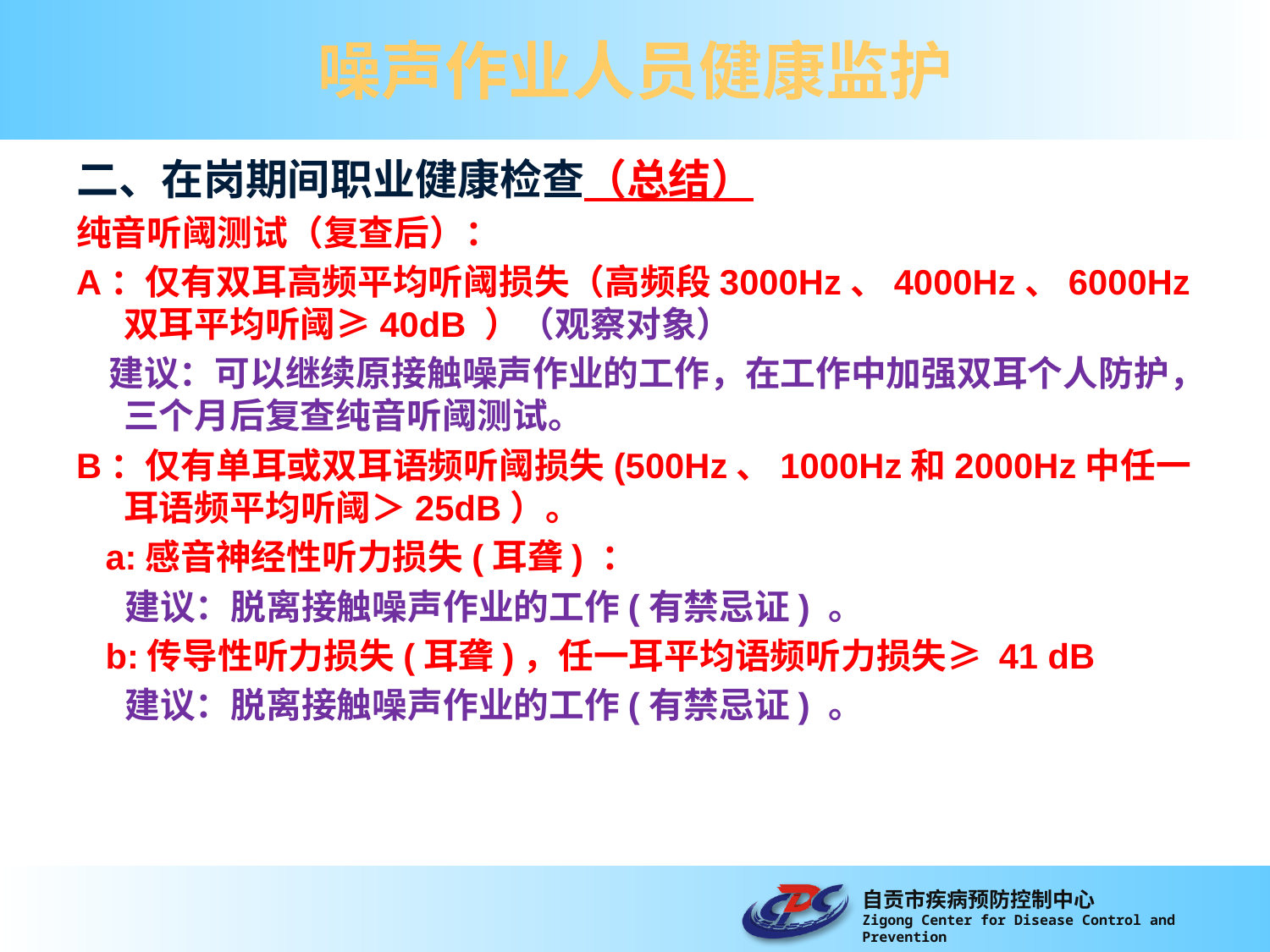

# 噪声作业人员健康监护
二、在岗期间职业健康检查（总结）
纯音听阈测试（复查后）：
A：仅有双耳高频平均听阈损失（高频段3000Hz、4000Hz、6000Hz双耳平均听阈≥40dB ）（观察对象）
   建议：可以继续原接触噪声作业的工作，在工作中加强双耳个人防护，三个月后复查纯音听阈测试。
B：仅有单耳或双耳语频听阈损失(500Hz、1000Hz和2000Hz中任一耳语频平均听阈＞25dB）。
   a:感音神经性听力损失(耳聋) ：
     建议：脱离接触噪声作业的工作(有禁忌证) 。
   b:传导性听力损失(耳聋)，任一耳平均语频听力损失≥ 41 dB
     建议：脱离接触噪声作业的工作(有禁忌证) 。

93